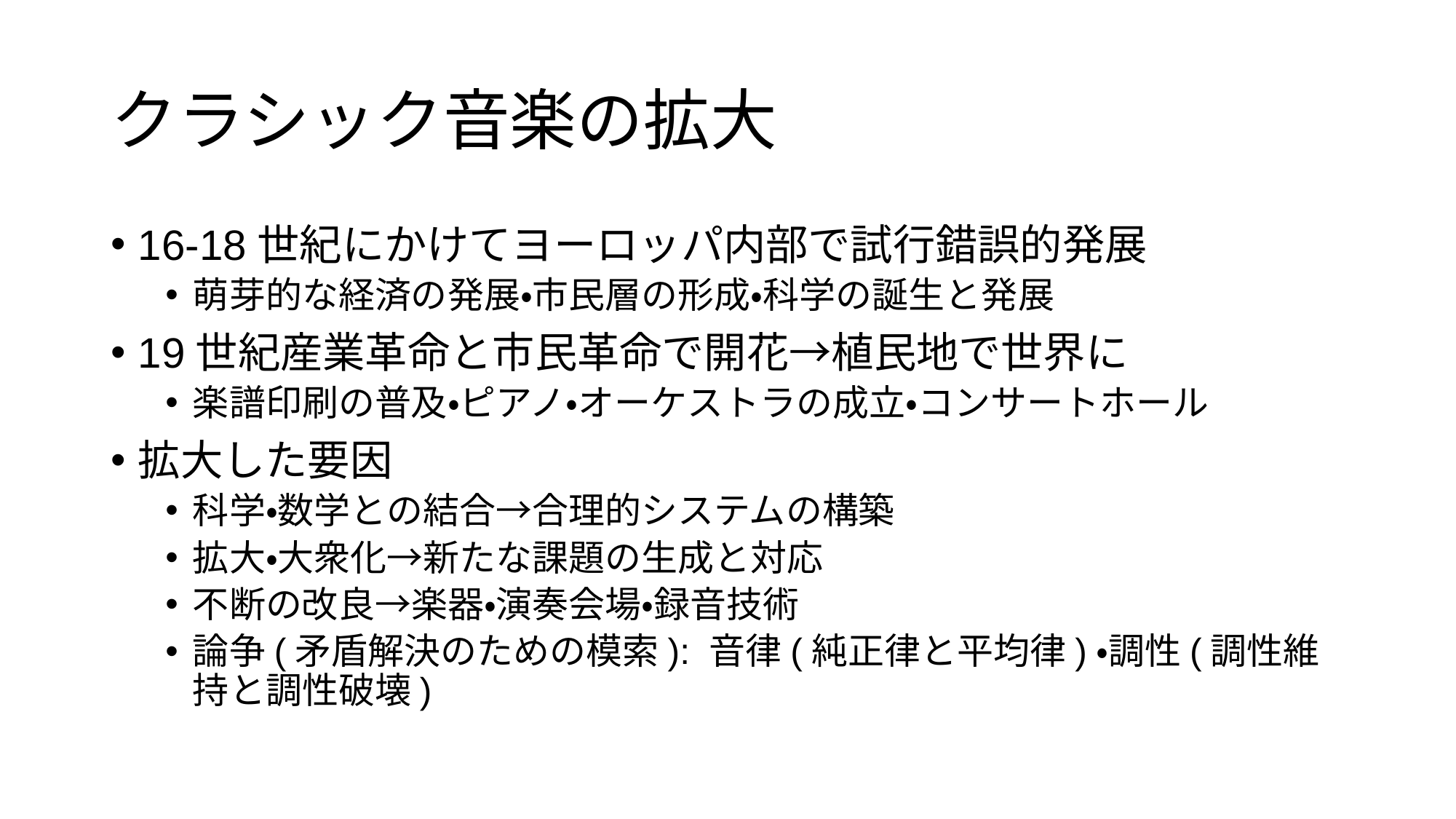

# クラシック音楽の拡大
16-18世紀にかけてヨーロッパ内部で試行錯誤的発展
萌芽的な経済の発展・市民層の形成・科学の誕生と発展
19世紀産業革命と市民革命で開花→植民地で世界に
楽譜印刷の普及・ピアノ・オーケストラの成立・コンサートホール
拡大した要因
科学・数学との結合→合理的システムの構築
拡大・大衆化→新たな課題の生成と対応
不断の改良→楽器・演奏会場・録音技術
論争(矛盾解決のための模索): 音律(純正律と平均律)・調性(調性維持と調性破壊)